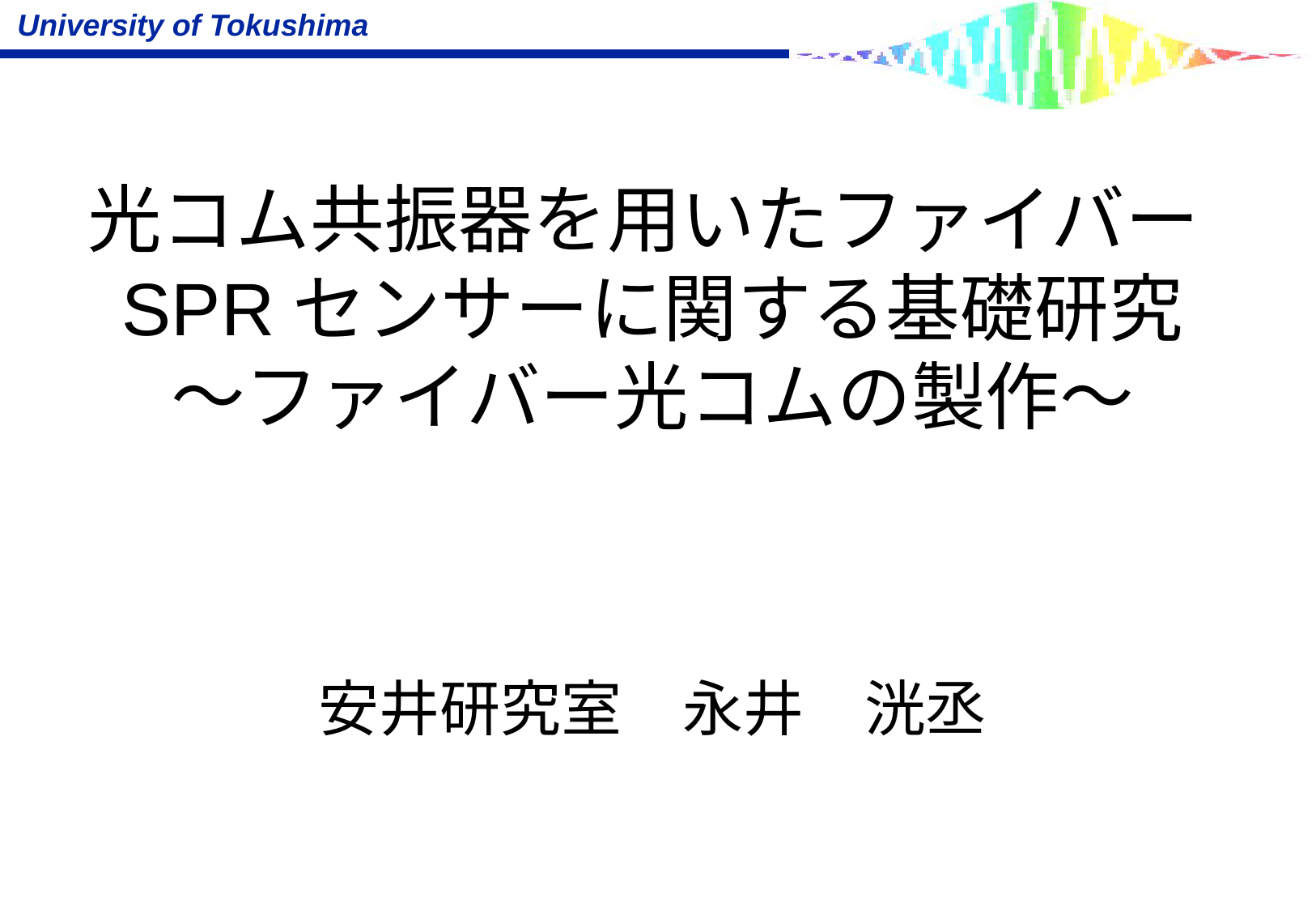

光コム共振器を用いたファイバーSPRセンサーに関する基礎研究
～ファイバー光コムの製作～
安井研究室　永井　洸丞